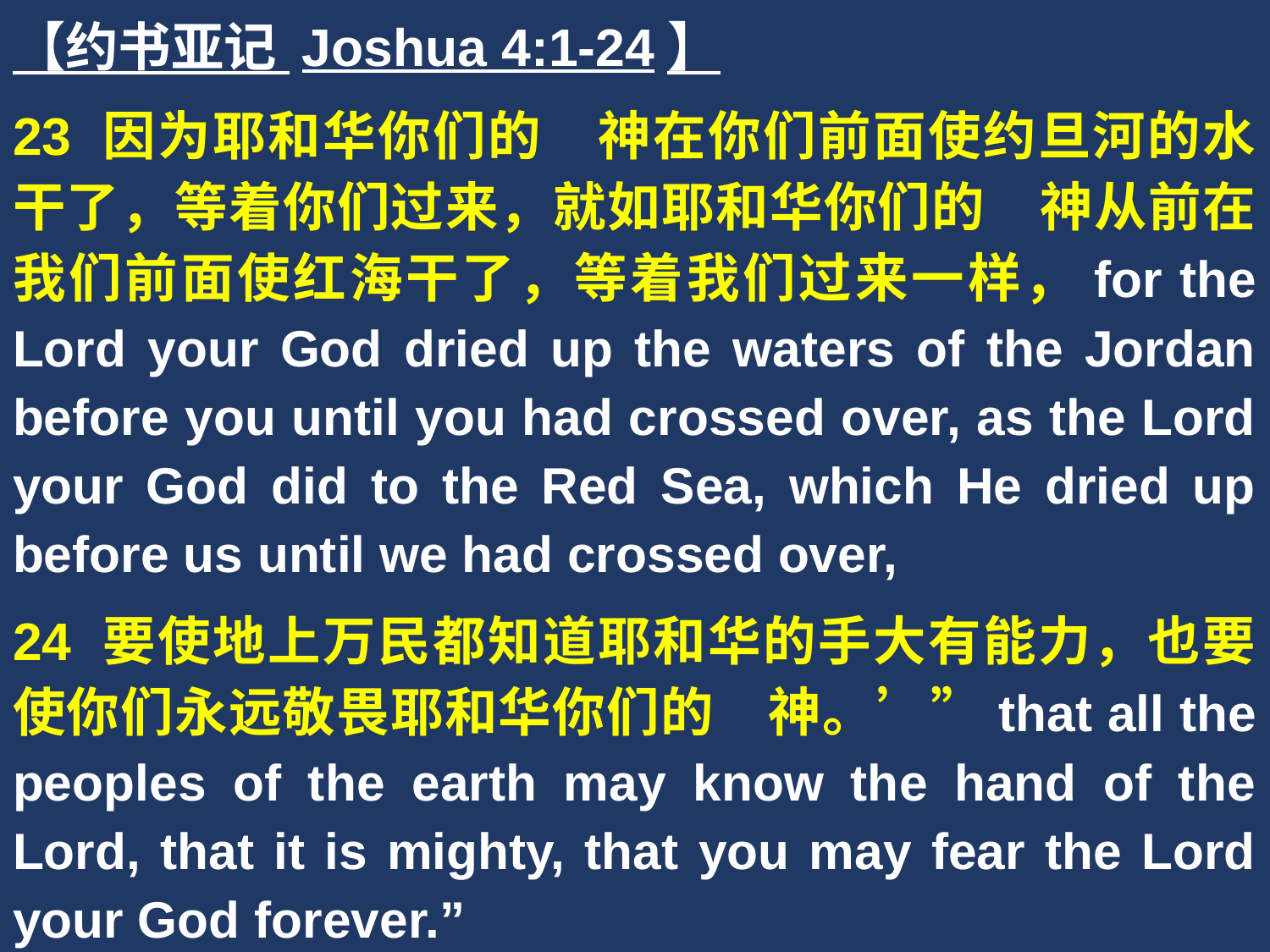

【约书亚记 Joshua 4:1-24】
23 因为耶和华你们的　神在你们前面使约旦河的水干了，等着你们过来，就如耶和华你们的　神从前在我们前面使红海干了，等着我们过来一样，for the Lord your God dried up the waters of the Jordan before you until you had crossed over, as the Lord your God did to the Red Sea, which He dried up before us until we had crossed over,
24 要使地上万民都知道耶和华的手大有能力，也要使你们永远敬畏耶和华你们的　神。’”that all the peoples of the earth may know the hand of the Lord, that it is mighty, that you may fear the Lord your God forever.”